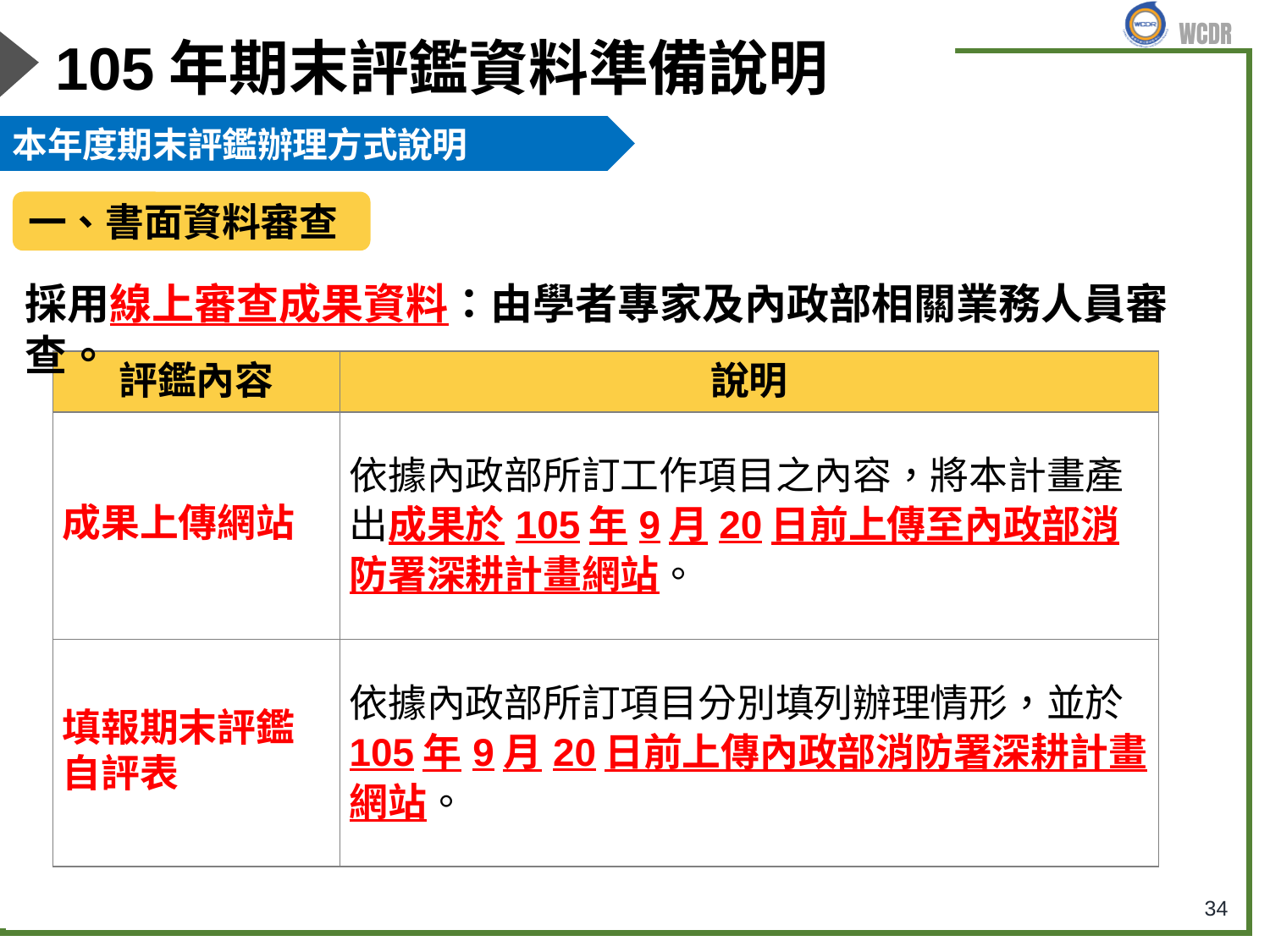

# 105年期末評鑑資料準備說明
本年度期末評鑑辦理方式說明
一、書面資料審查
採用線上審查成果資料：由學者專家及內政部相關業務人員審查。
| 評鑑內容 | 說明 |
| --- | --- |
| 成果上傳網站 | 依據內政部所訂工作項目之內容，將本計畫產出成果於105年9月20日前上傳至內政部消防署深耕計畫網站。 |
| 填報期末評鑑自評表 | 依據內政部所訂項目分別填列辦理情形，並於105年9月20日前上傳內政部消防署深耕計畫網站。 |
34